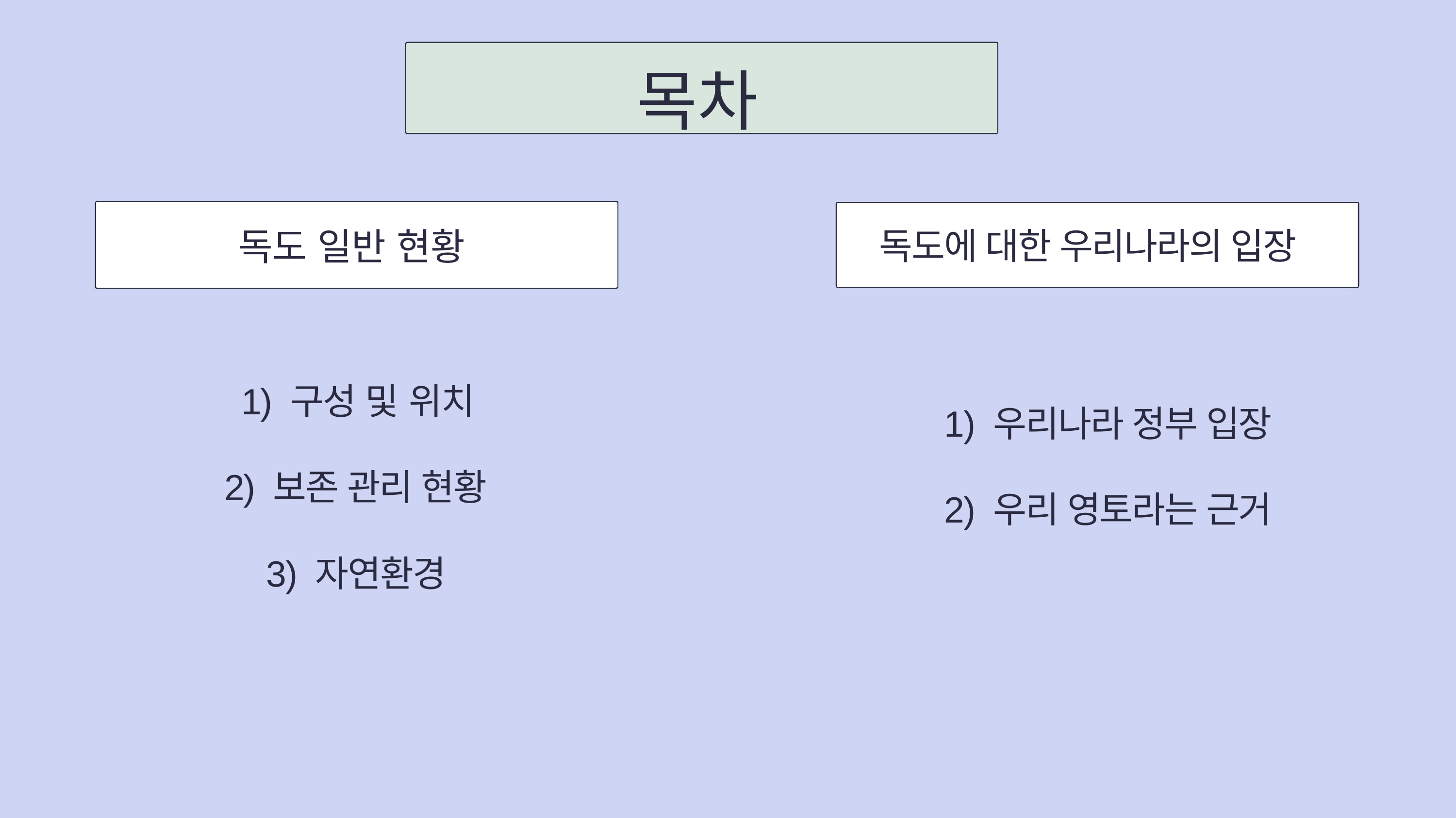

목차
독도 일반 현황
독도에 대한 우리나라의 입장
1) 구성 및 위치
2) 보존 관리 현황
3) 자연환경
1) 우리나라 정부 입장
2) 우리 영토라는 근거